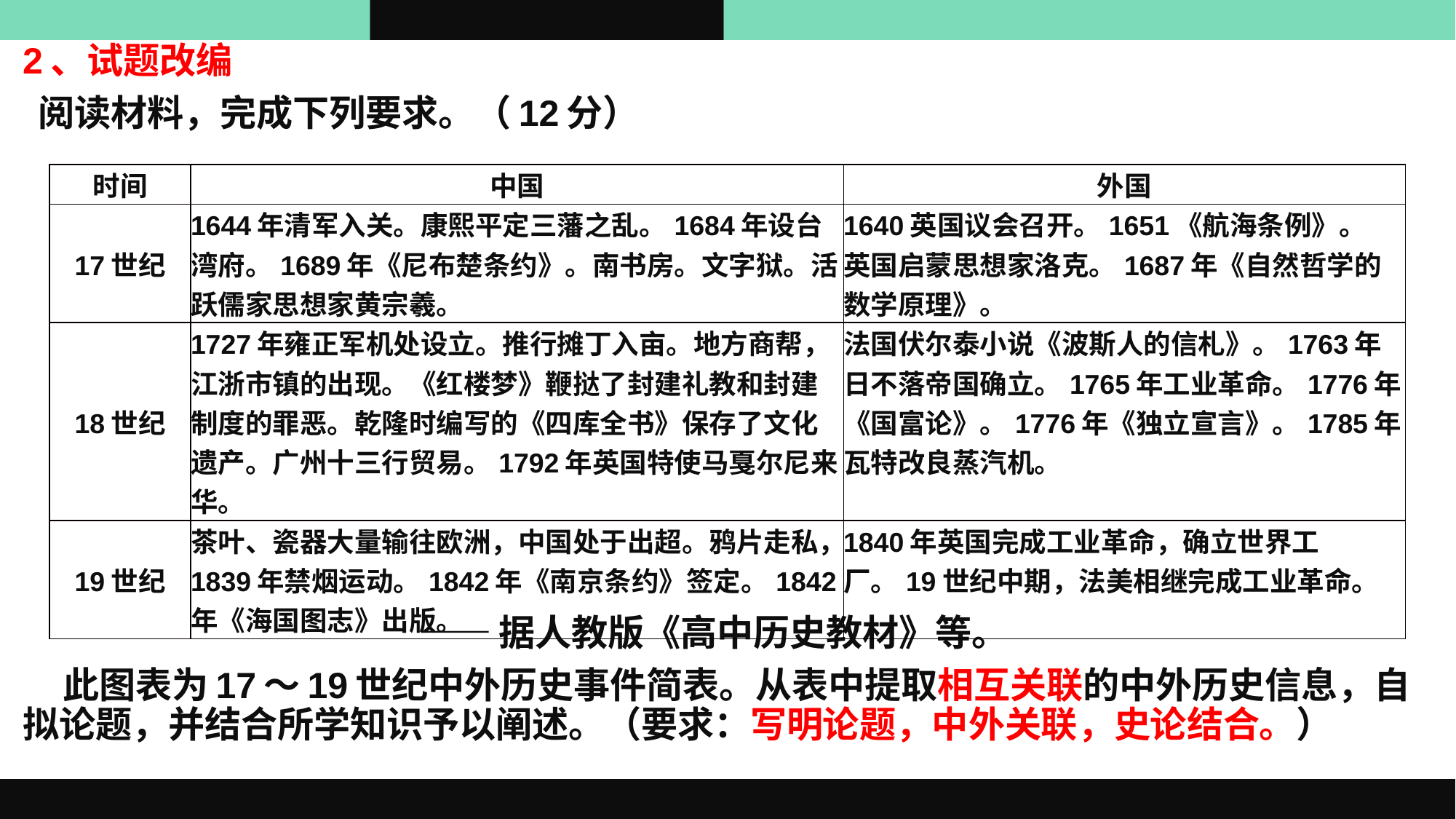

2、试题改编
 阅读材料，完成下列要求。（12分）

                                                        ——据人教版《高中历史教材》等。
    此图表为17～19世纪中外历史事件简表。从表中提取相互关联的中外历史信息，自拟论题，并结合所学知识予以阐述。（要求：写明论题，中外关联，史论结合。）
| 时间 | 中国 | 外国 |
| --- | --- | --- |
| 17世纪 | 1644年清军入关。康熙平定三藩之乱。1684年设台湾府。1689年《尼布楚条约》。南书房。文字狱。活跃儒家思想家黄宗羲。 | 1640英国议会召开。1651《航海条例》。 英国启蒙思想家洛克。1687年《自然哲学的数学原理》。 |
| 18世纪 | 1727年雍正军机处设立。推行摊丁入亩。地方商帮，江浙市镇的出现。《红楼梦》鞭挞了封建礼教和封建制度的罪恶。乾隆时编写的《四库全书》保存了文化遗产。广州十三行贸易。1792年英国特使马戛尔尼来华。 | 法国伏尔泰小说《波斯人的信札》。1763年日不落帝国确立。1765年工业革命。1776年《国富论》。1776年《独立宣言》。1785年瓦特改良蒸汽机。 |
| 19世纪 | 茶叶、瓷器大量输往欧洲，中国处于出超。鸦片走私，1839年禁烟运动。1842年《南京条约》签定。1842年《海国图志》出版。 | 1840年英国完成工业革命，确立世界工厂。19世纪中期，法美相继完成工业革命。 |